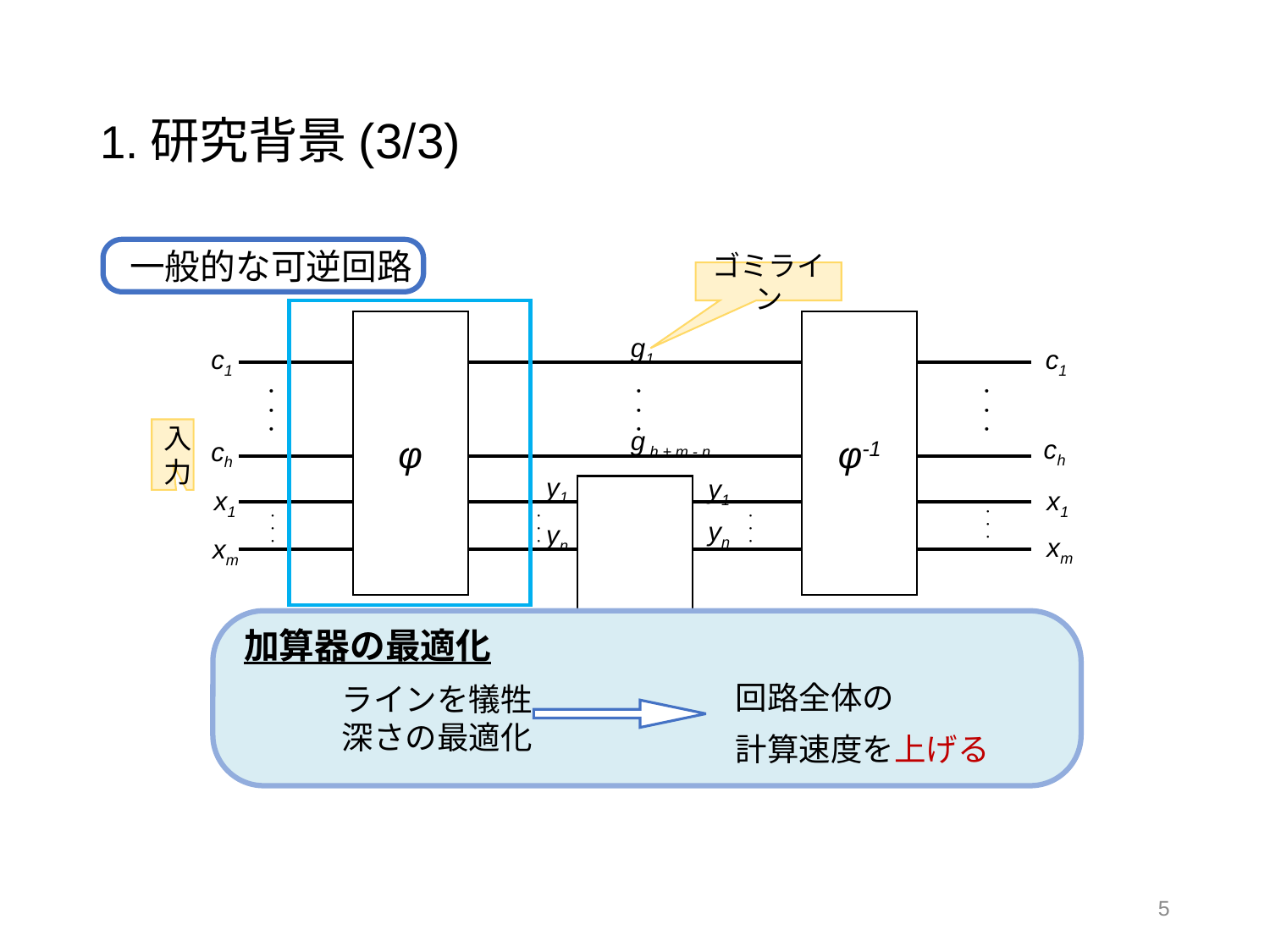

# 1.研究背景(3/3)
 一般的な可逆回路
ゴミライン

φ
φ-1
g1
c1
c1
・
・
・
・
・
・
・
・
・
g h + m - n
入力
ch
ch
y1
y1
“spies”
x1
x1
・
・
・
・
・
・
・
・
・
・
・
・
yn
yn
xm
xm
y1
0

加算器の最適化
・
・
・
・
・
・
yn
0
ラインを犠牲
深さの最適化
回路全体の
計算速度を上げる
-
y1
1

・
・
・
・
・
・
-
1
yn
5